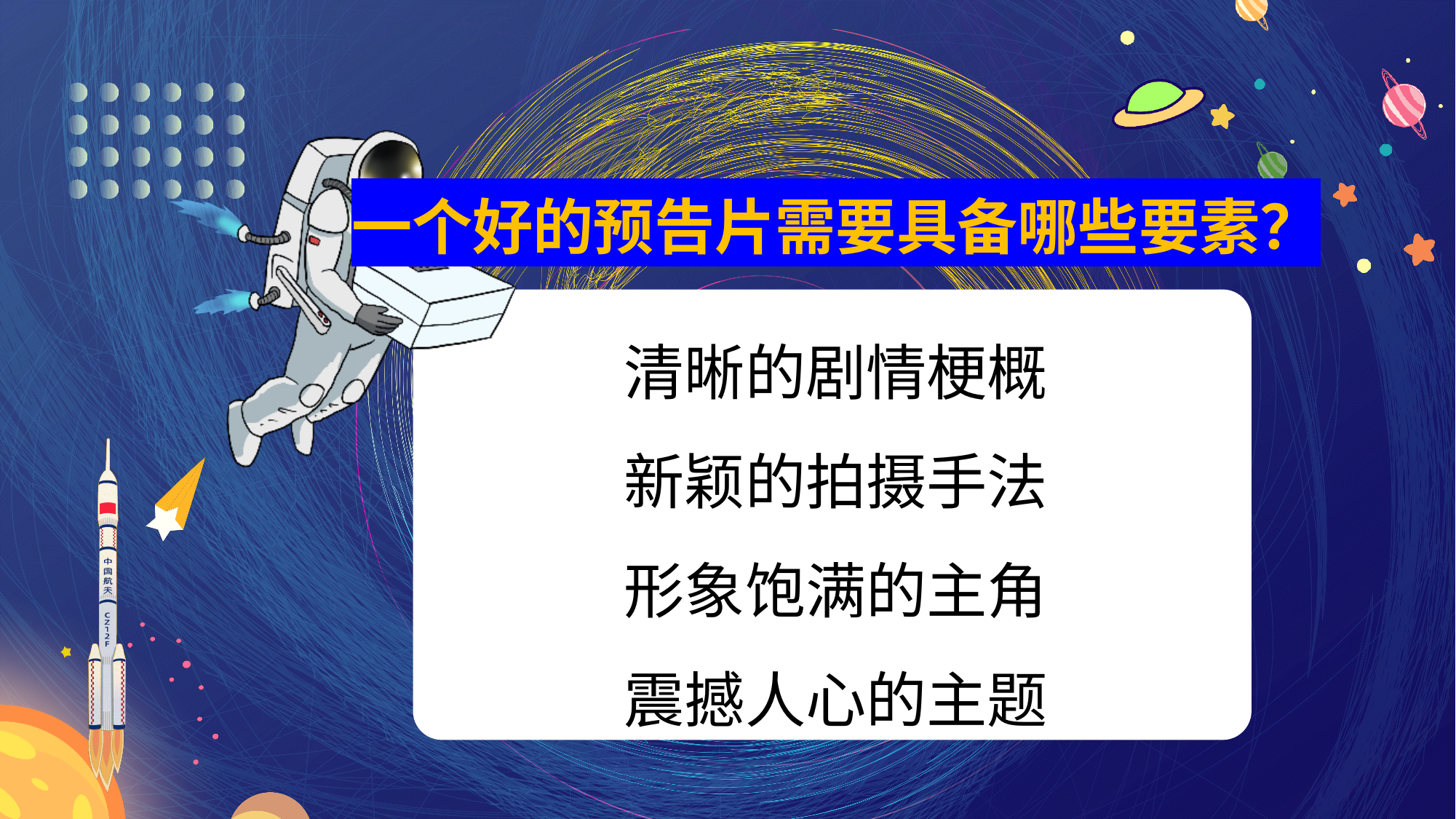

一个好的预告片需要具备哪些要素？
清晰的剧情梗概
新颖的拍摄手法
形象饱满的主角
震撼人心的主题